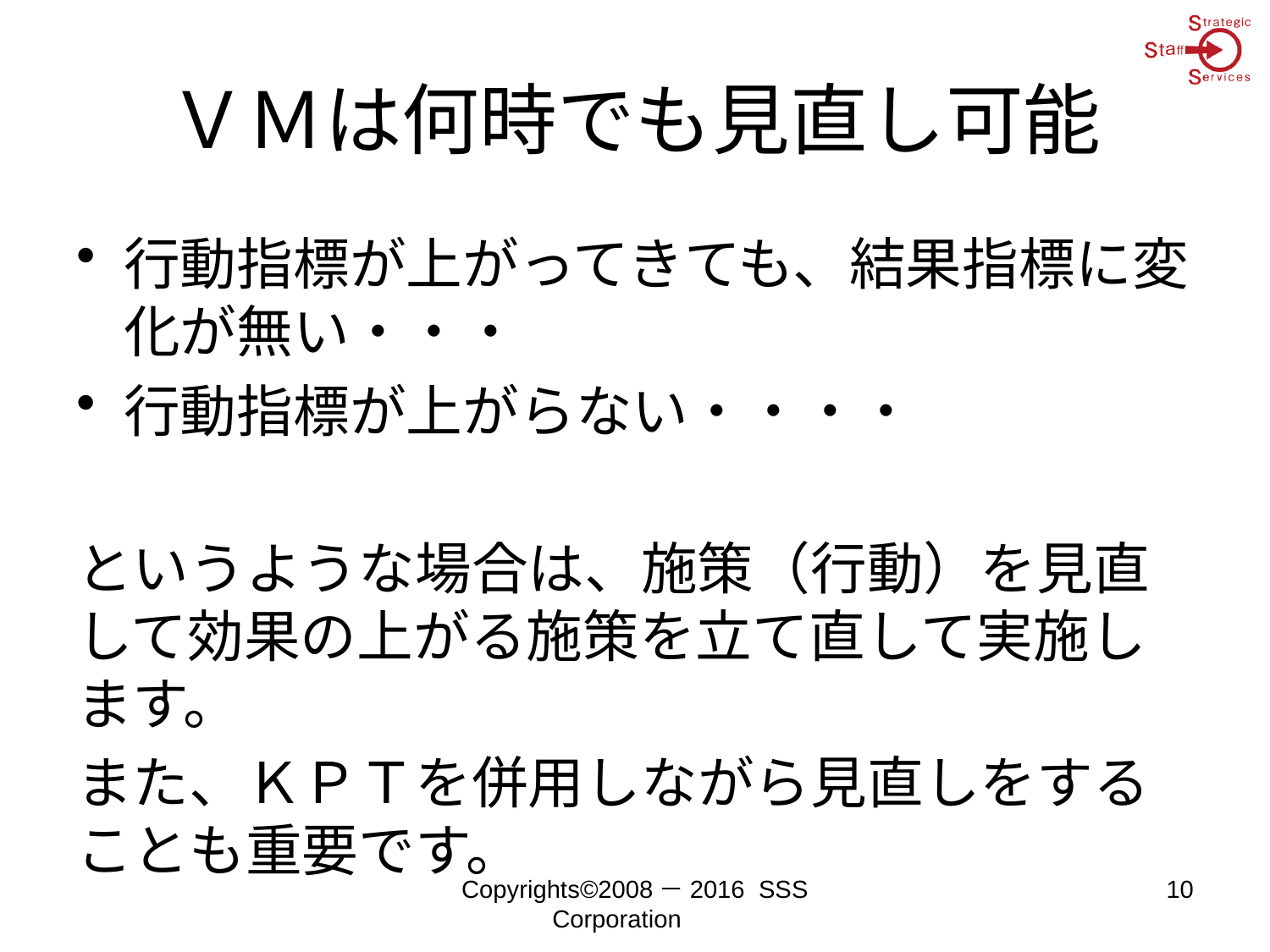

# ＶＭは何時でも見直し可能
行動指標が上がってきても、結果指標に変化が無い・・・
行動指標が上がらない・・・・

というような場合は、施策（行動）を見直して効果の上がる施策を立て直して実施します。
また、ＫＰＴを併用しながら見直しをすることも重要です。
Copyrights©2008－2016  SSS Corporation
10